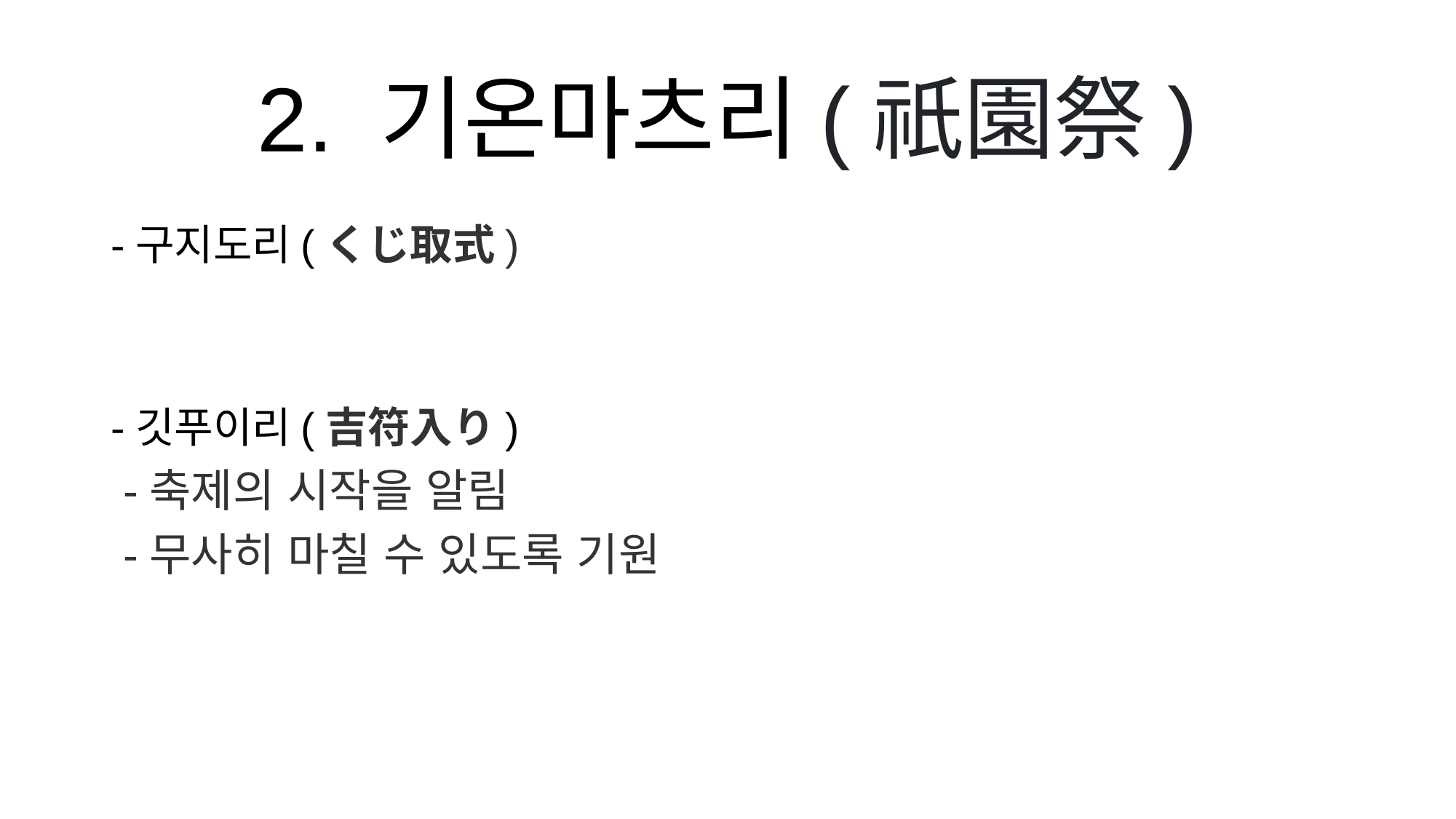

# 2. 기온마츠리(祇園祭)
-구지도리(くじ取式)

-깃푸이리(吉符入り)
 -축제의 시작을 알림
 -무사히 마칠 수 있도록 기원